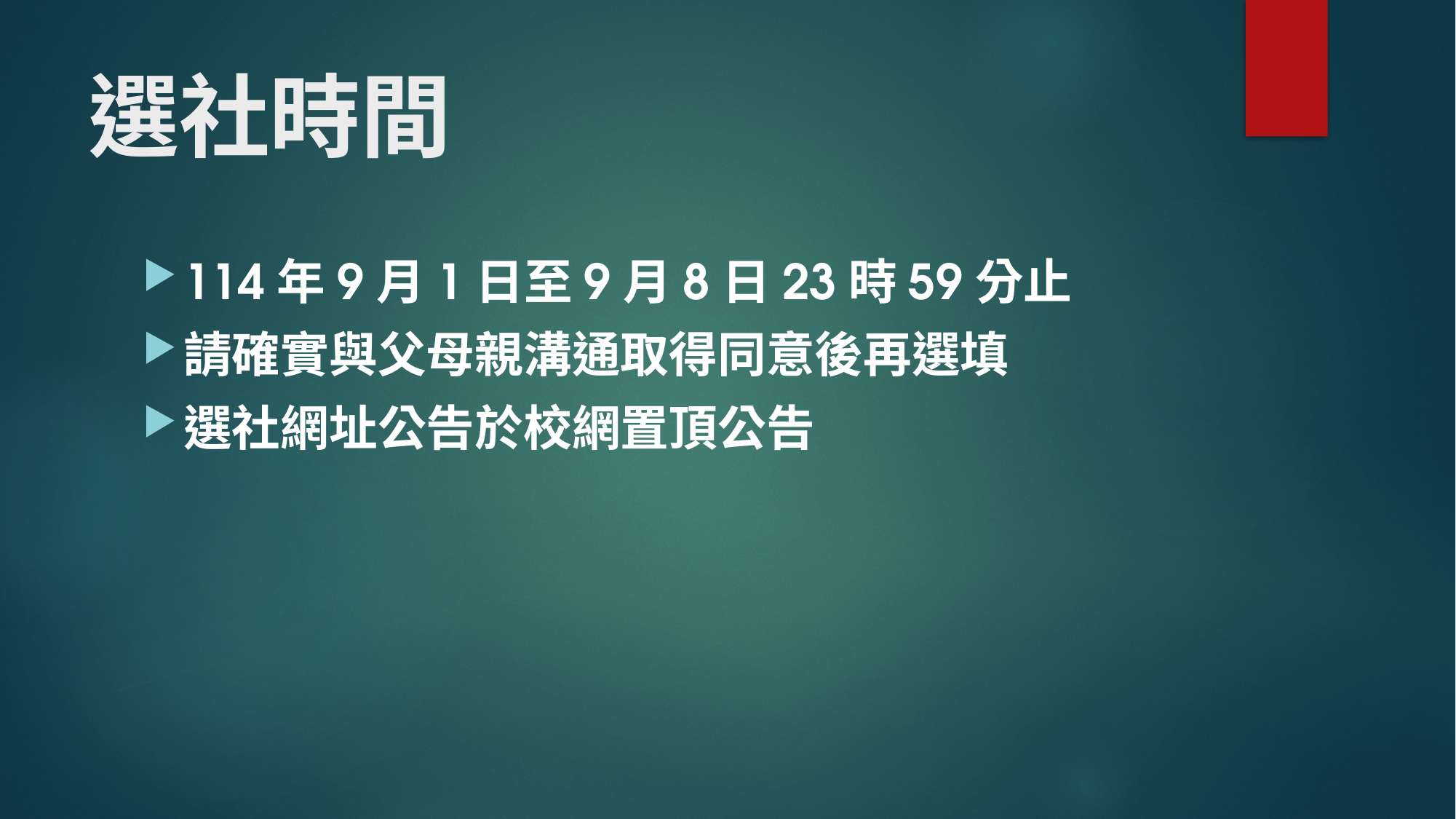

# 選社時間
114年9月1日至9月8日23時59分止
請確實與父母親溝通取得同意後再選填
選社網址公告於校網置頂公告